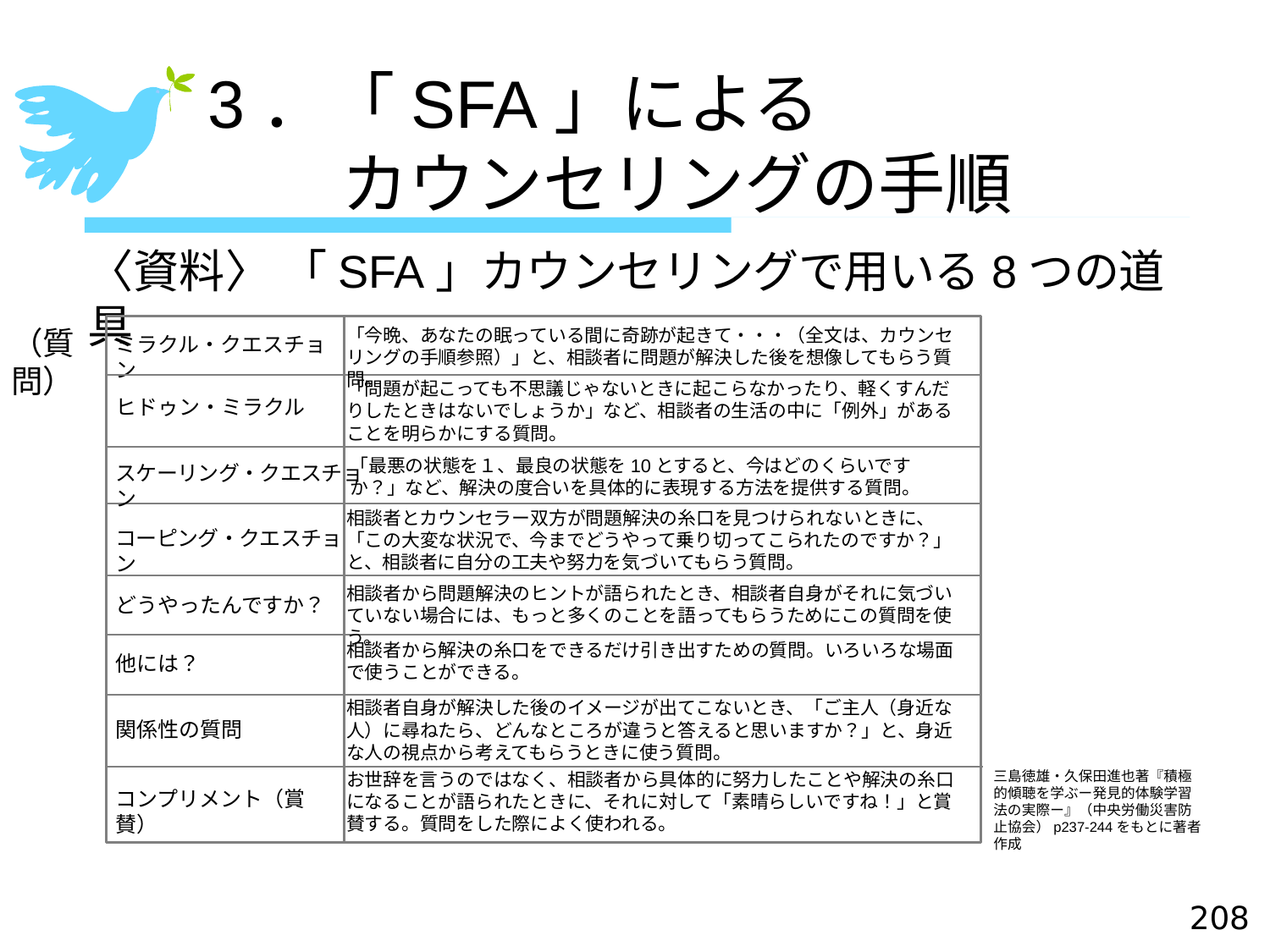

# 3．「SFA」による 　　カウンセリングの手順
〈資料〉 「SFA」カウンセリングで用いる8つの道具

（質問）
「今晩、あなたの眠っている間に奇跡が起きて・・・（全文は、カウンセリングの手順参照）」と、相談者に問題が解決した後を想像してもらう質問。
ミラクル・クエスチョン
「問題が起こっても不思議じゃないときに起こらなかったり、軽くすんだりしたときはないでしょうか」など、相談者の生活の中に「例外」があることを明らかにする質問。
ヒドゥン・ミラクル
「最悪の状態を１、最良の状態を10とすると、今はどのくらいですか？」など、解決の度合いを具体的に表現する方法を提供する質問。
スケーリング・クエスチョン
相談者とカウンセラー双方が問題解決の糸口を見つけられないときに、「この大変な状況で、今までどうやって乗り切ってこられたのですか？」と、相談者に自分の工夫や努力を気づいてもらう質問。
コーピング・クエスチョン
相談者から問題解決のヒントが語られたとき、相談者自身がそれに気づいていない場合には、もっと多くのことを語ってもらうためにこの質問を使う。
どうやったんですか？
相談者から解決の糸口をできるだけ引き出すための質問。いろいろな場面で使うことができる。
他には？
相談者自身が解決した後のイメージが出てこないとき、「ご主人（身近な人）に尋ねたら、どんなところが違うと答えると思いますか？」と、身近な人の視点から考えてもらうときに使う質問。
関係性の質問
三島徳雄・久保田進也著『積極的傾聴を学ぶー発見的体験学習法の実際ー』（中央労働災害防止協会）p237-244をもとに著者作成
お世辞を言うのではなく、相談者から具体的に努力したことや解決の糸口になることが語られたときに、それに対して「素晴らしいですね！」と賞賛する。質問をした際によく使われる。
コンプリメント（賞賛）
208